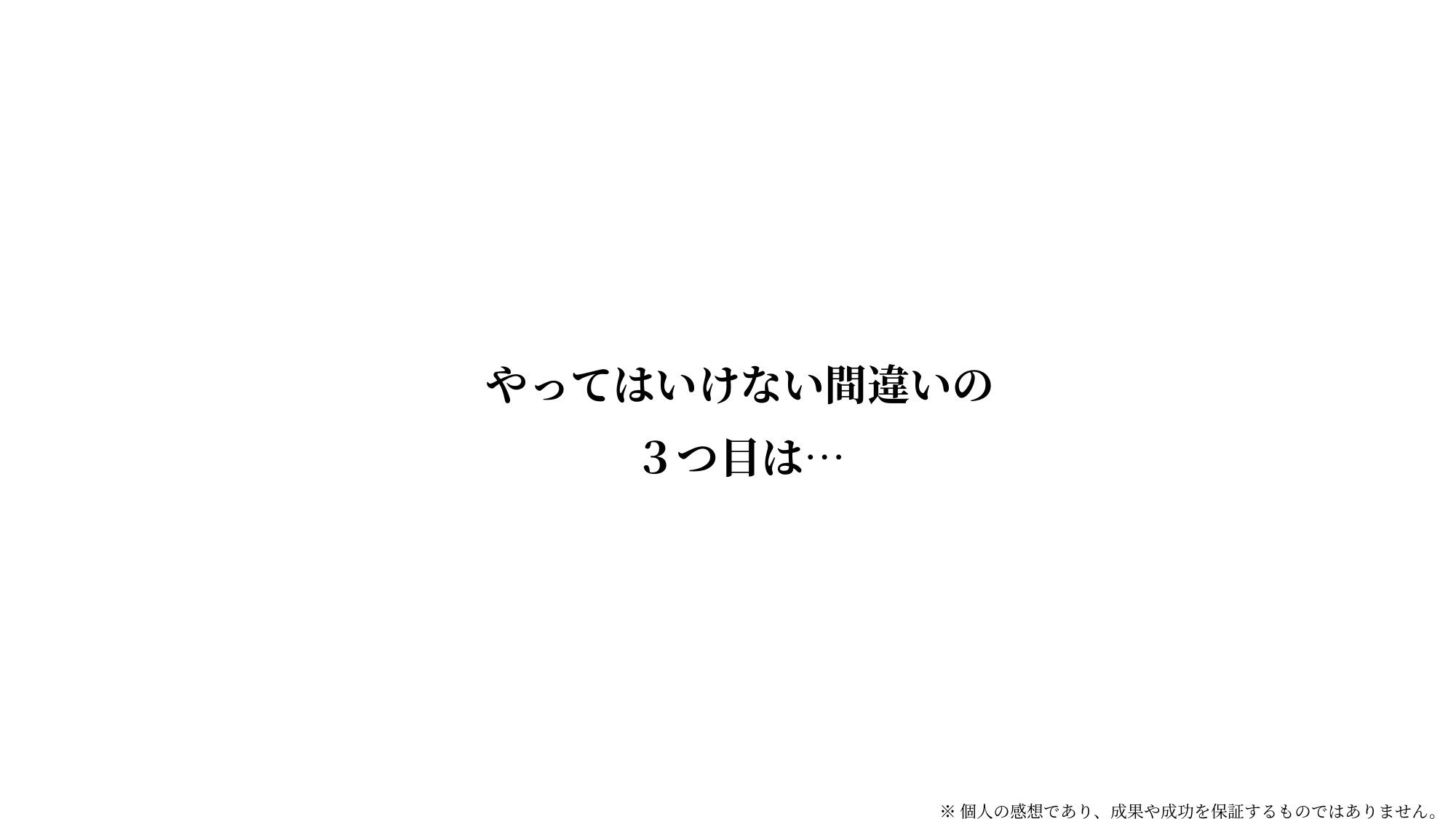

やってはいけない間違いの
３つ目は…
※個人の感想であり、成果や成功を保証するものではありません。